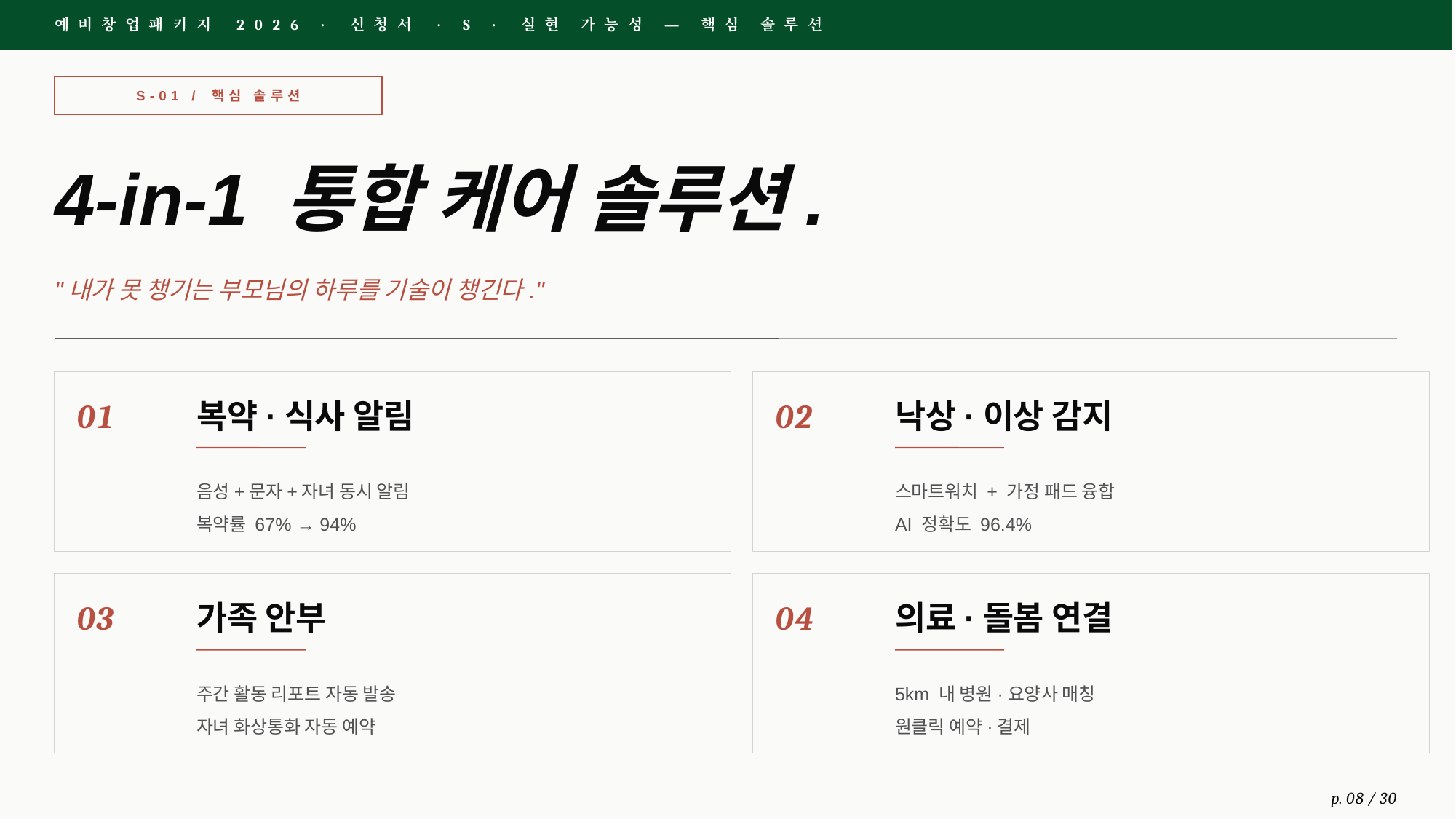

예비창업패키지 2026 · 신청서 · S · 실현 가능성 — 핵심 솔루션

S-01 / 핵심 솔루션
4-in-1 통합 케어 솔루션.
"내가 못 챙기는 부모님의 하루를 기술이 챙긴다."

01
복약·식사 알림
02
낙상·이상 감지

음성+문자+자녀 동시 알림
복약률 67% → 94%
스마트워치 + 가정 패드 융합
AI 정확도 96.4%

03
가족 안부
04
의료·돌봄 연결

주간 활동 리포트 자동 발송
자녀 화상통화 자동 예약
5km 내 병원·요양사 매칭
원클릭 예약·결제
p. 08 / 30